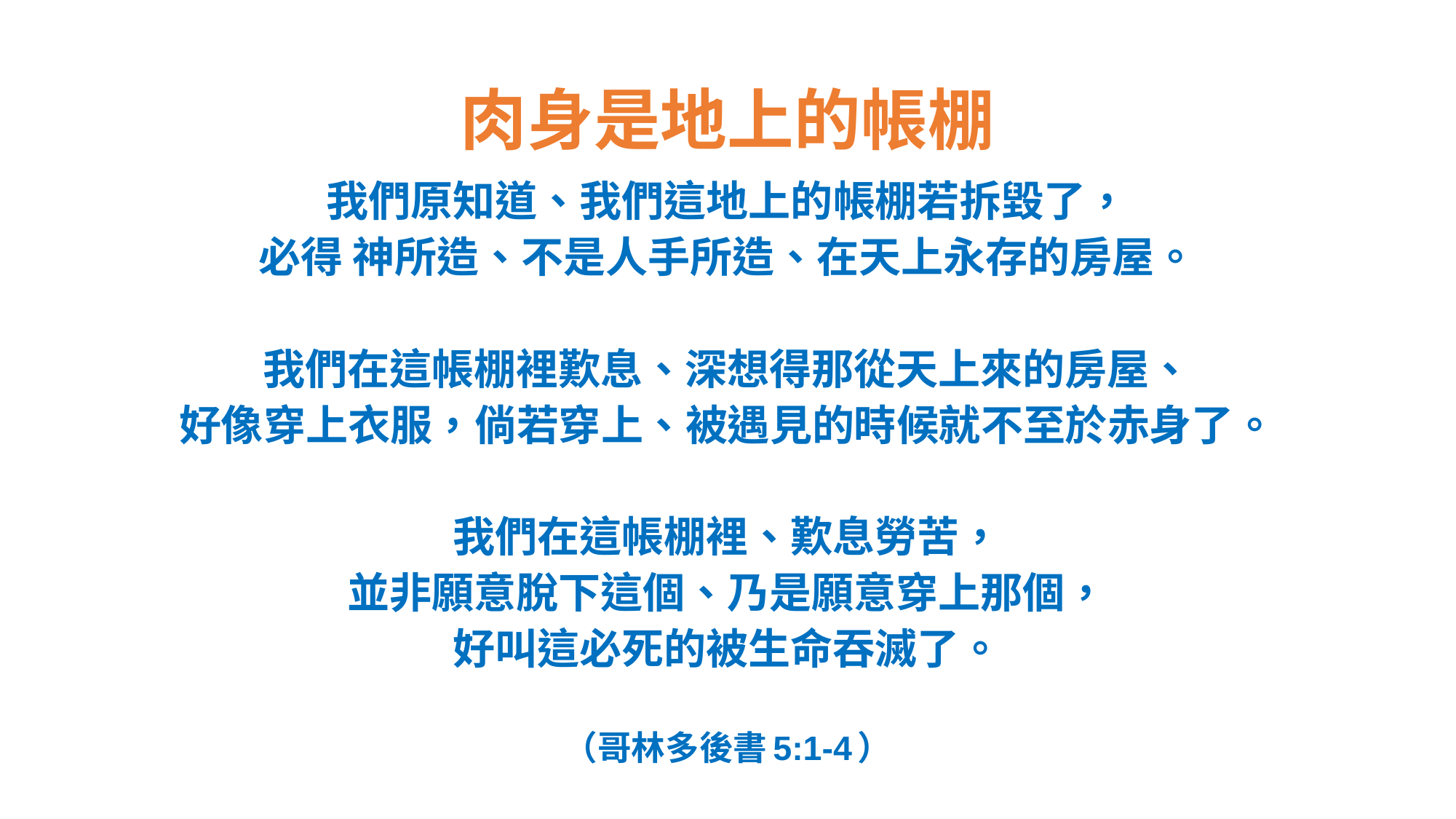

# 肉身是地上的帳棚
我們原知道、我們這地上的帳棚若拆毀了，
必得 神所造、不是人手所造、在天上永存的房屋。

我們在這帳棚裡歎息、深想得那從天上來的房屋、
好像穿上衣服，倘若穿上、被遇見的時候就不至於赤身了。

我們在這帳棚裡、歎息勞苦，
並非願意脫下這個、乃是願意穿上那個，
好叫這必死的被生命吞滅了。

（哥林多後書5:1-4）